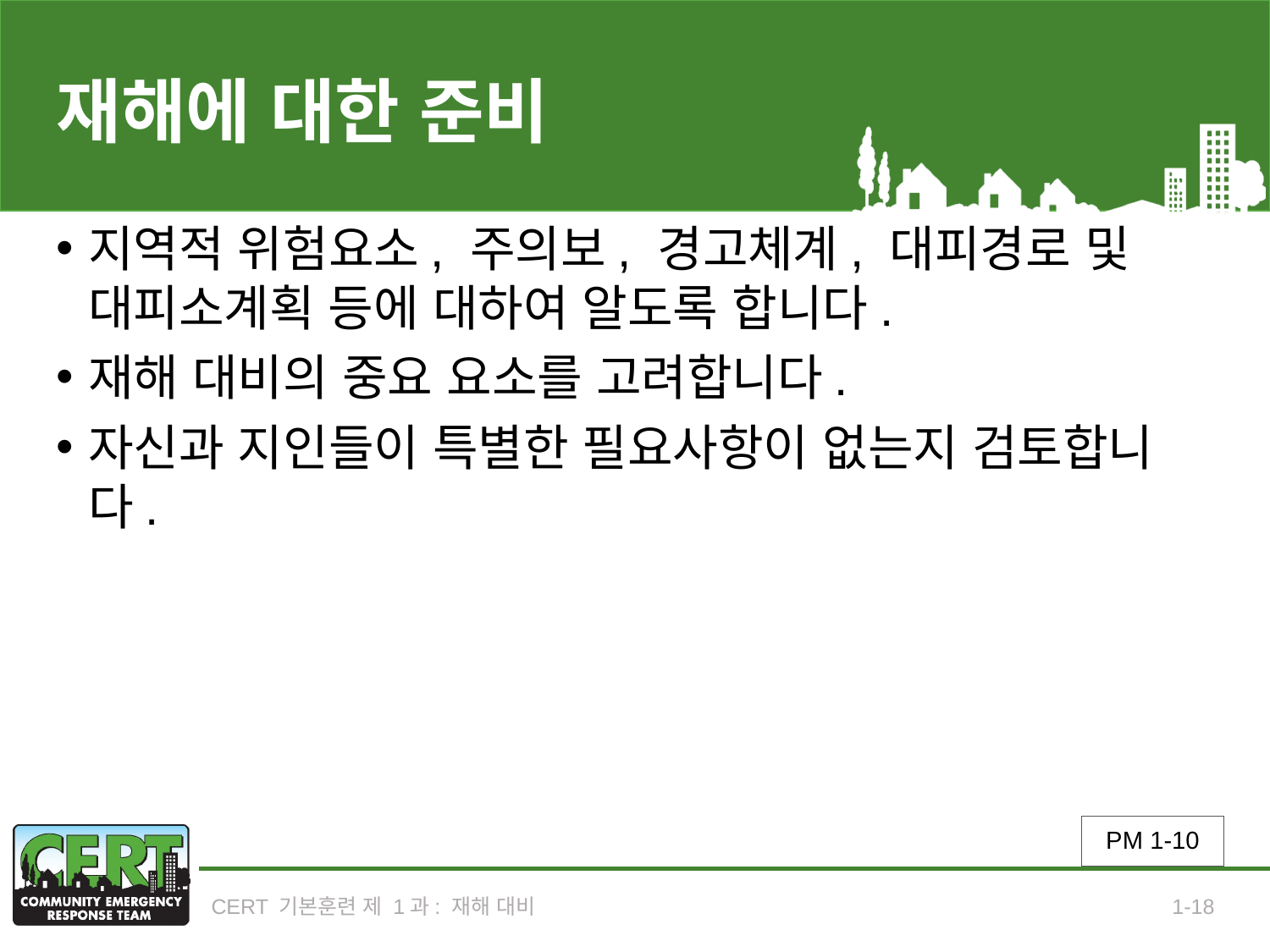

# 재해에 대한 준비
지역적 위험요소, 주의보, 경고체계, 대피경로 및 대피소계획 등에 대하여 알도록 합니다.
재해 대비의 중요 요소를 고려합니다.
자신과 지인들이 특별한 필요사항이 없는지 검토합니다.
PM 1-10
CERT 기본훈련 제 1과: 재해 대비
1-18